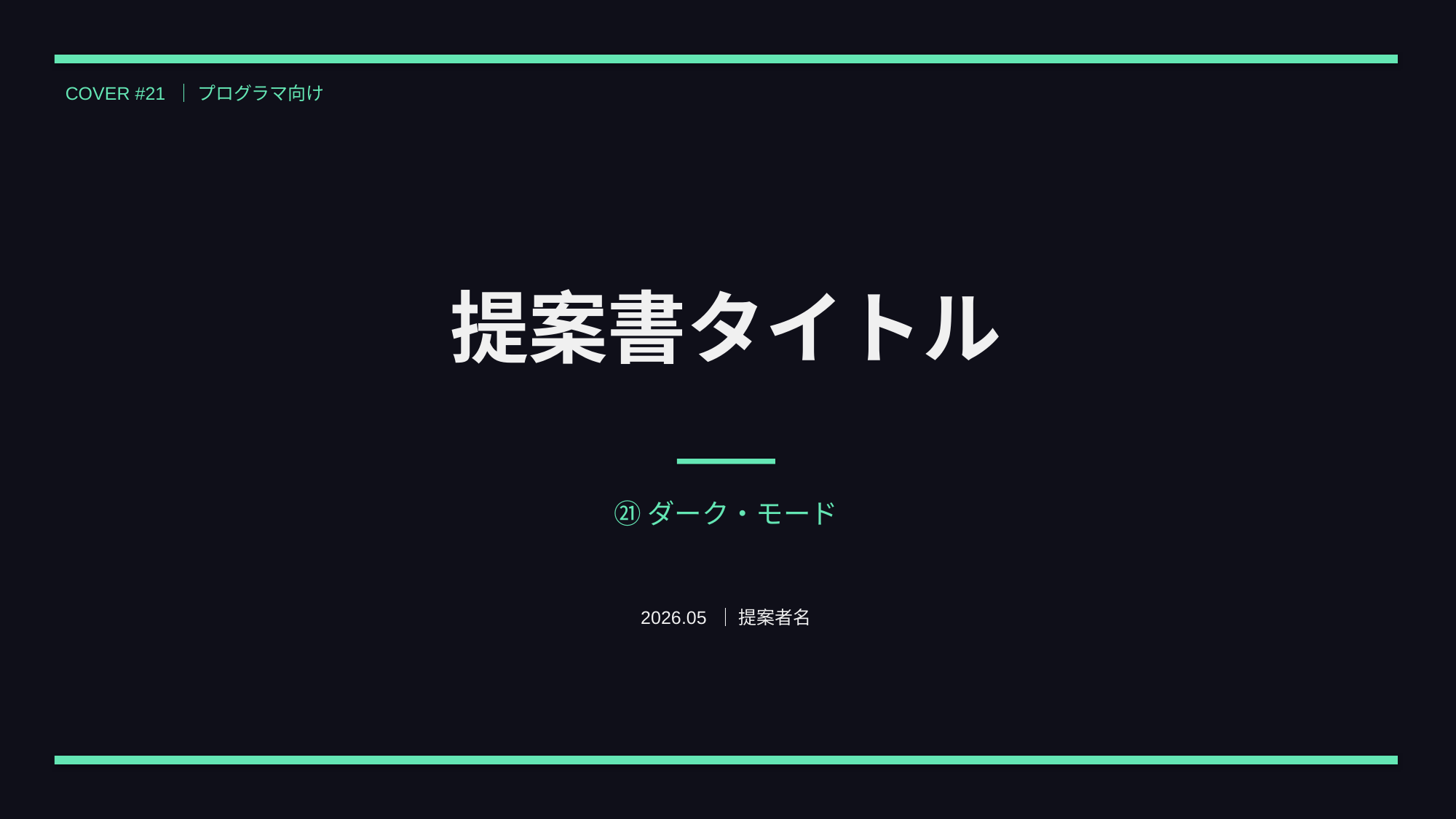

COVER #21 ｜ プログラマ向け
提案書タイトル

㉑ ダーク・モード
2026.05 ｜ 提案者名